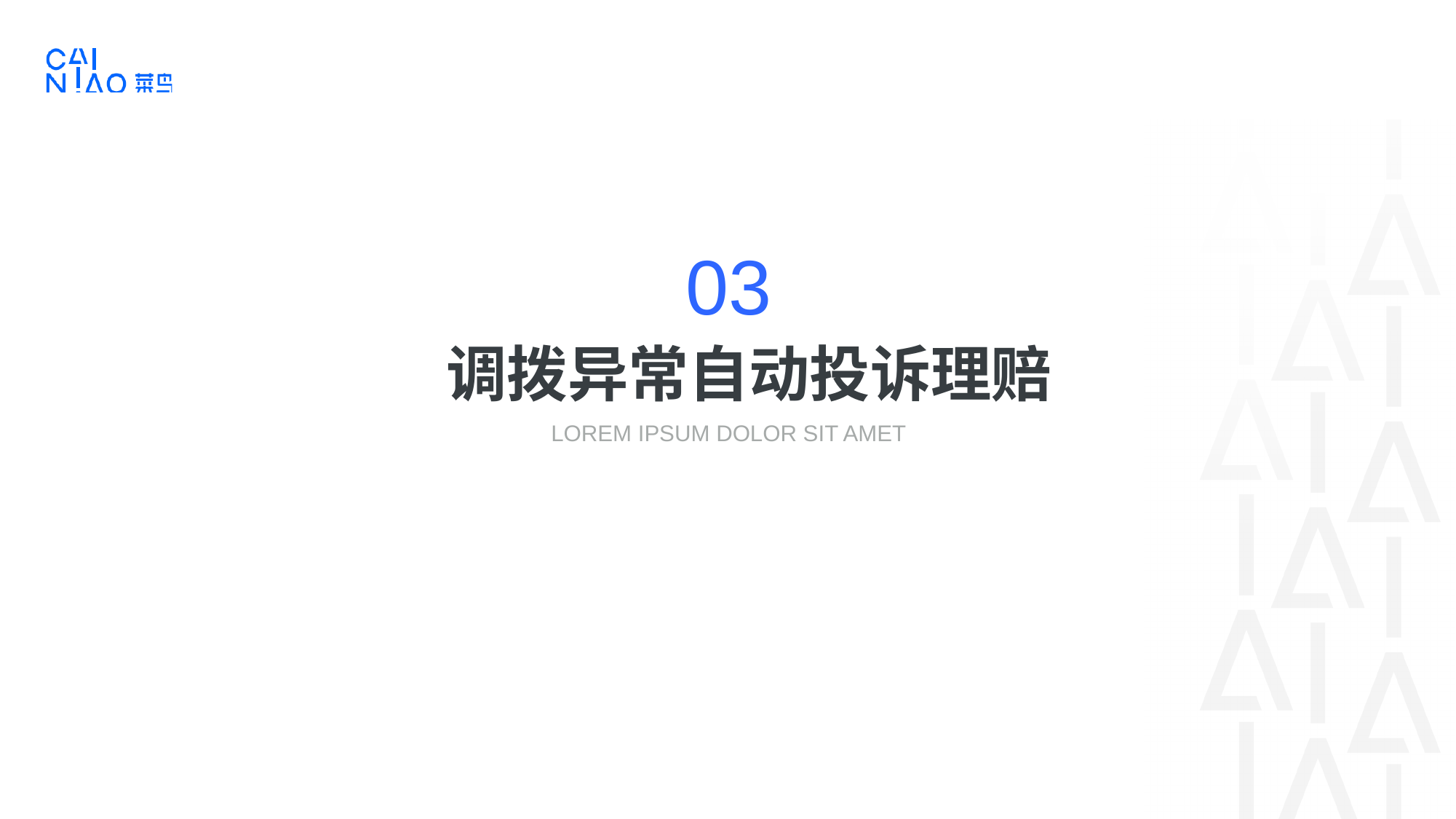

03
调拨异常自动投诉理赔
LOREM IPSUM DOLOR SIT AMET